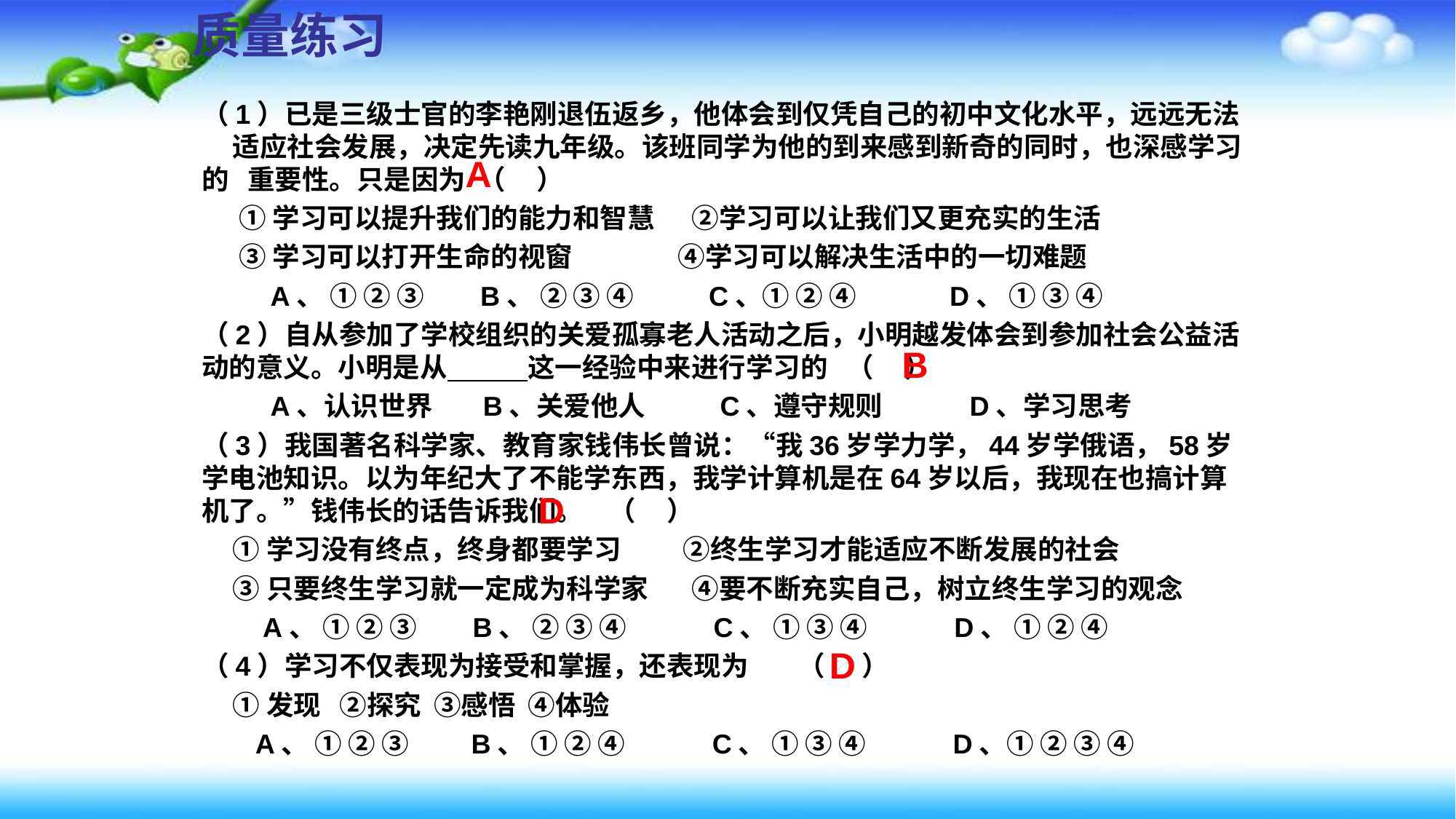

质量练习
（1）已是三级士官的李艳刚退伍返乡，他体会到仅凭自己的初中文化水平，远远无法        适应社会发展，决定先读九年级。该班同学为他的到来感到新奇的同时，也深感学习的   重要性。只是因为  （     ）
      ①学习可以提升我们的能力和智慧      ②学习可以让我们又更充实的生活
      ③学习可以打开生命的视窗                 ④学习可以解决生活中的一切难题
         A、 ① ② ③        B、 ② ③ ④           C、① ② ④              D、 ① ③ ④
（2）自从参加了学校组织的关爱孤寡老人活动之后，小明越发体会到参加社会公益活动的意义。小明是从             这一经验中来进行学习的   （     ）
         A、认识世界       B、关爱他人           C、遵守规则             D、学习思考
（3）我国著名科学家、教育家钱伟长曾说：“我36岁学力学，44岁学俄语，58岁学电池知识。以为年纪大了不能学东西，我学计算机是在64岁以后，我现在也搞计算机了。”钱伟长的话告诉我们。    （     ）
     ①学习没有终点，终身都要学习          ②终生学习才能适应不断发展的社会
     ③只要终生学习就一定成为科学家       ④要不断充实自己，树立终生学习的观念
        A、 ① ② ③        B、 ② ③ ④             C、 ① ③ ④             D、 ① ② ④
（4）学习不仅表现为接受和掌握，还表现为        （      ）
     ①发现   ②探究  ③感悟  ④体验
       A、 ① ② ③         B、 ① ② ④             C、 ① ③ ④             D、① ② ③ ④

A
B
D
D